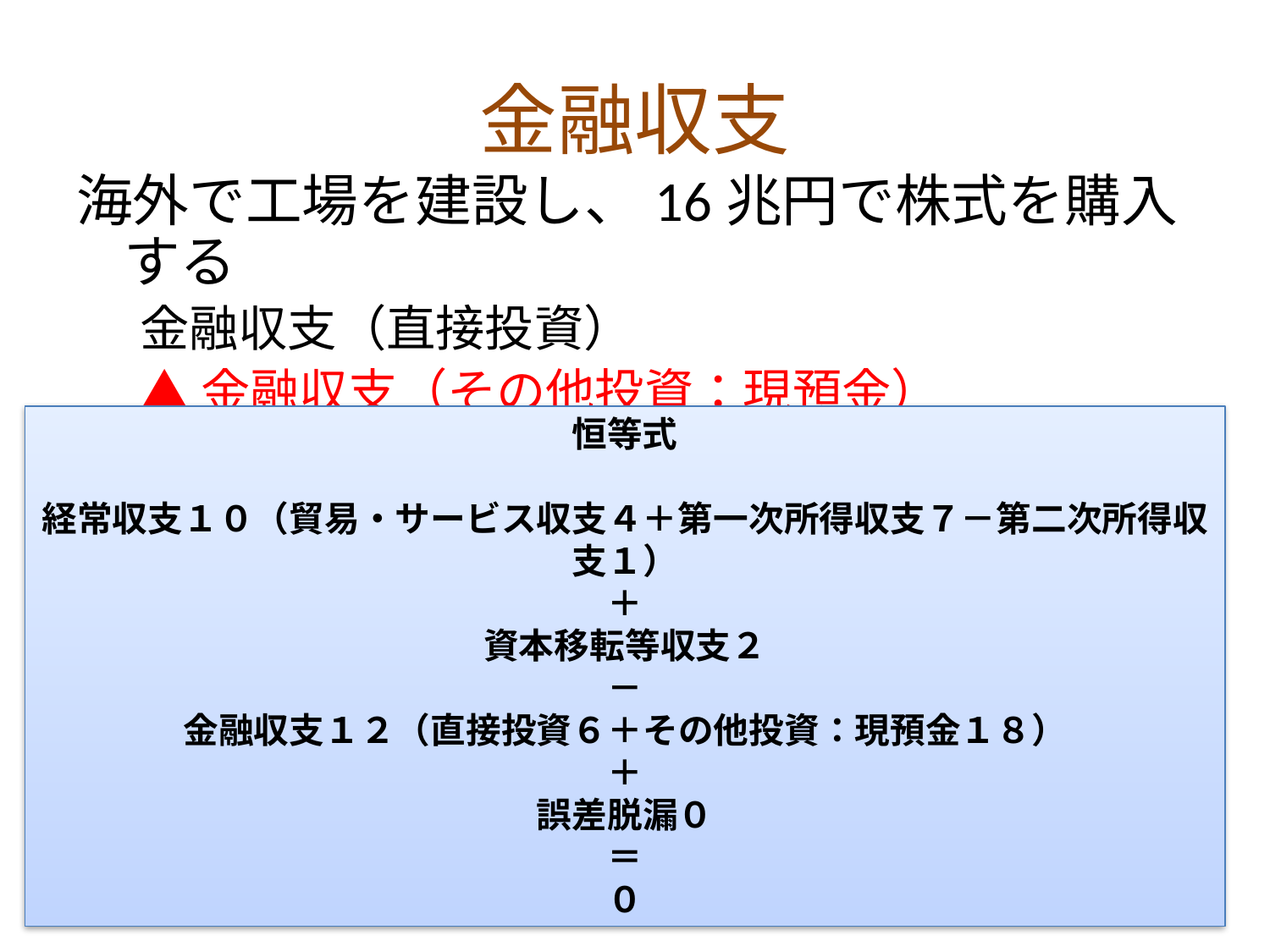

# 金融収支
海外で工場を建設し、16兆円で株式を購入する
金融収支（直接投資）
▲金融収支（その他投資：現預金）

恒等式

経常収支１０（貿易・サービス収支４＋第一次所得収支７－第二次所得収支１）
＋
資本移転等収支２
－
金融収支１２（直接投資６＋その他投資：現預金１８）
＋
誤差脱漏０
＝
０